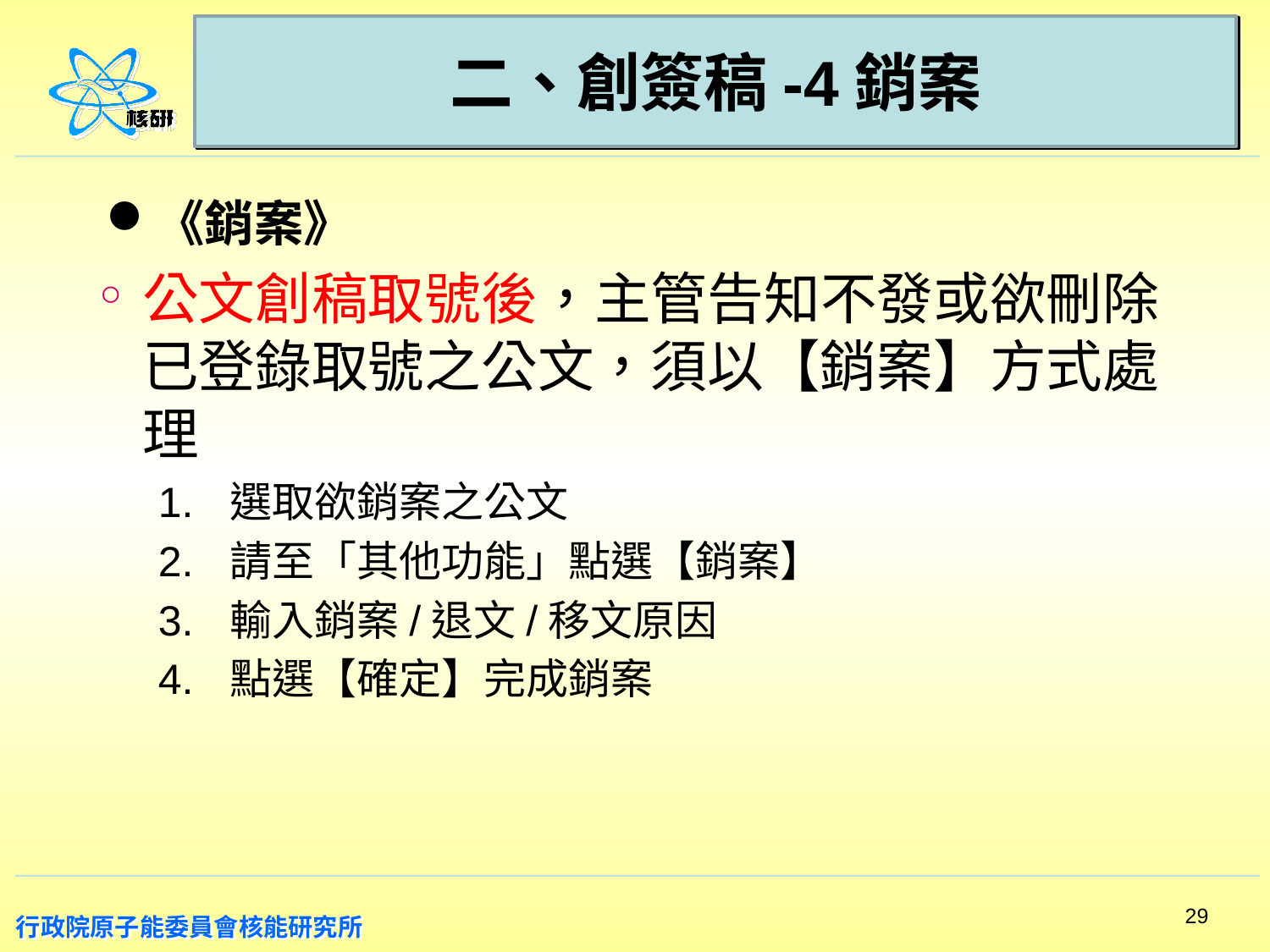

# 二、創簽稿-4銷案
《銷案》
公文創稿取號後，主管告知不發或欲刪除已登錄取號之公文，須以【銷案】方式處理
選取欲銷案之公文
請至「其他功能」點選【銷案】
輸入銷案/退文/移文原因
點選【確定】完成銷案

29